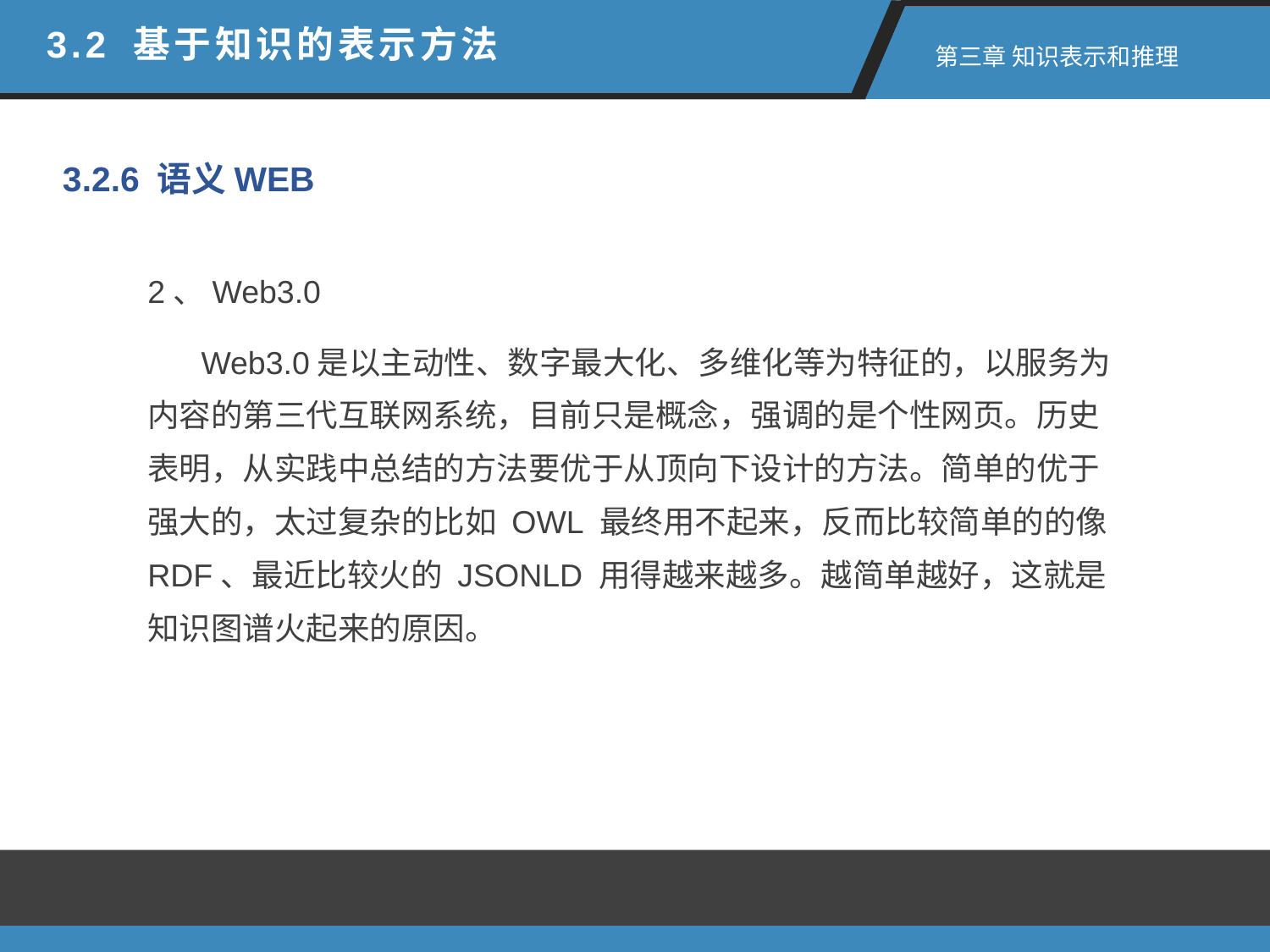

3.2 基于知识的表示方法
  第三章 知识表示和推理
3.2.6 语义WEB
2、Web3.0
      Web3.0是以主动性、数字最大化、多维化等为特征的，以服务为内容的第三代互联网系统，目前只是概念，强调的是个性网页。历史表明，从实践中总结的方法要优于从顶向下设计的方法。简单的优于强大的，太过复杂的比如 OWL 最终用不起来，反而比较简单的的像 RDF、最近比较火的 JSONLD 用得越来越多。越简单越好，这就是知识图谱火起来的原因。